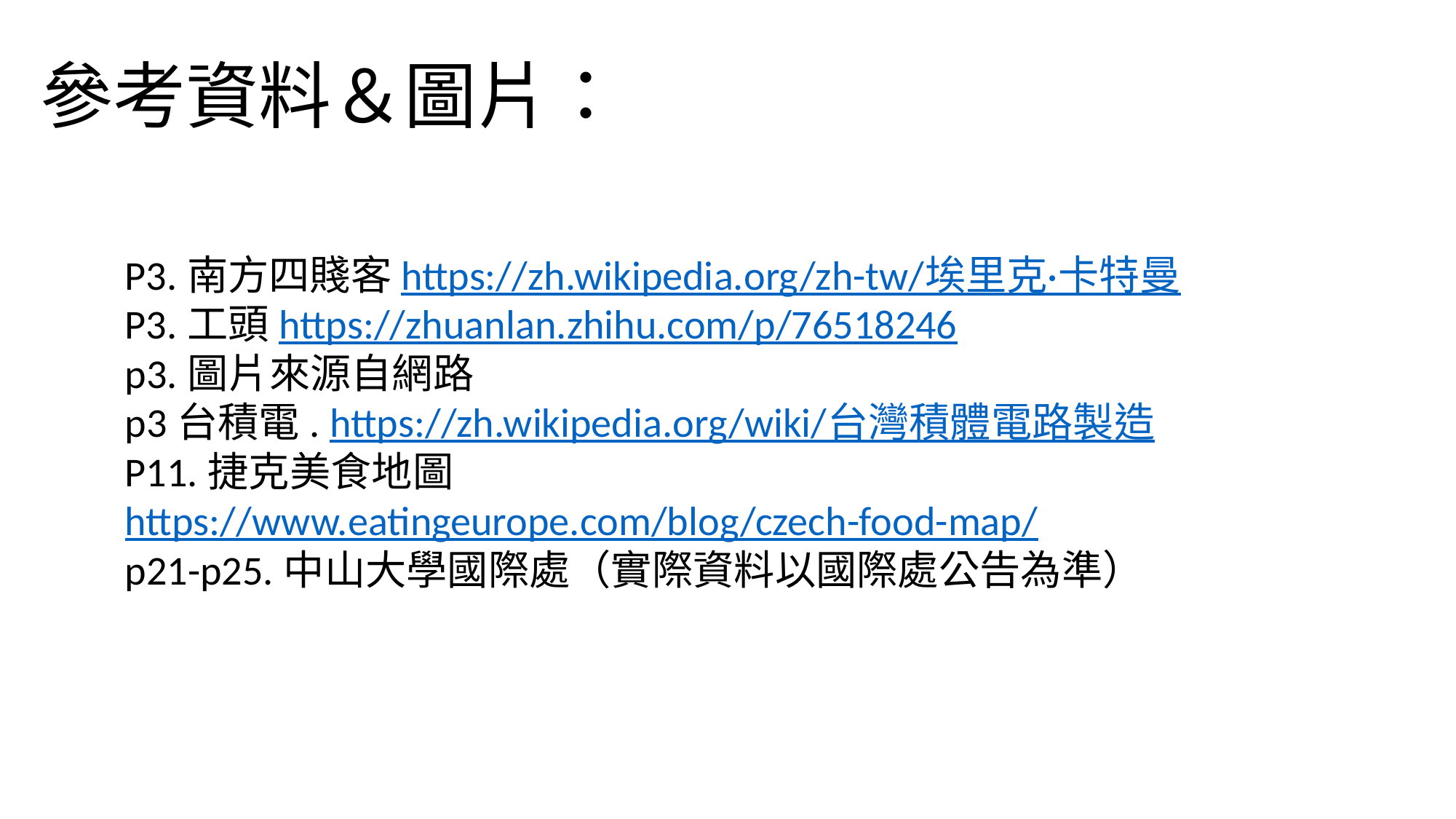

參考資料＆圖片：
P3.南方四賤客 https://zh.wikipedia.org/zh-tw/埃里克·卡特曼
P3.工頭https://zhuanlan.zhihu.com/p/76518246
p3.圖片來源自網路
p3台積電.https://zh.wikipedia.org/wiki/台灣積體電路製造
P11.捷克美食地圖https://www.eatingeurope.com/blog/czech-food-map/
p21-p25.中山大學國際處（實際資料以國際處公告為準）